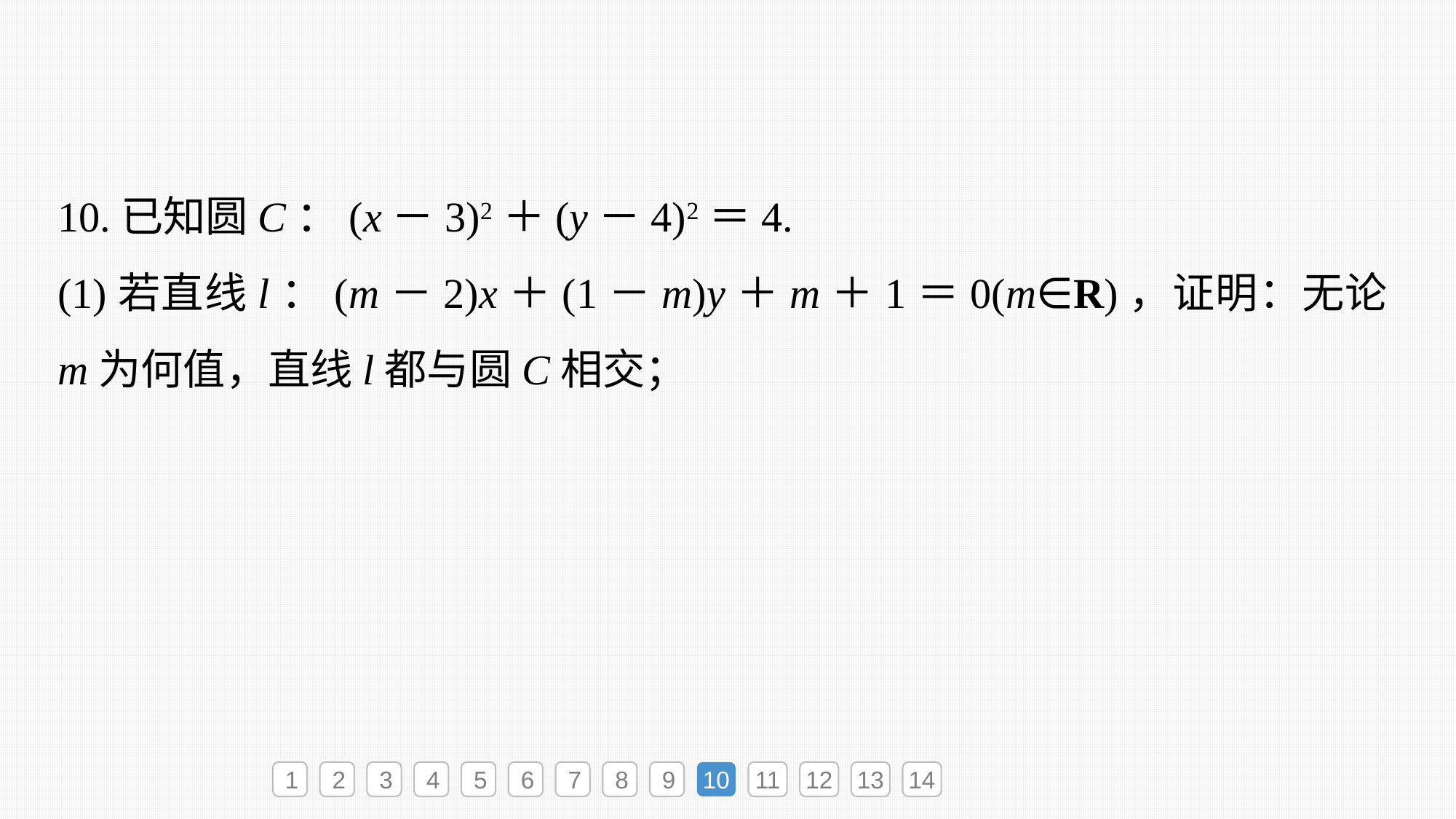

10.已知圆C：(x－3)2＋(y－4)2＝4.
(1)若直线l：(m－2)x＋(1－m)y＋m＋1＝0(m∈R)，证明：无论m为何值，直线l都与圆C相交；
1
2
3
4
5
6
7
8
9
10
11
12
13
14